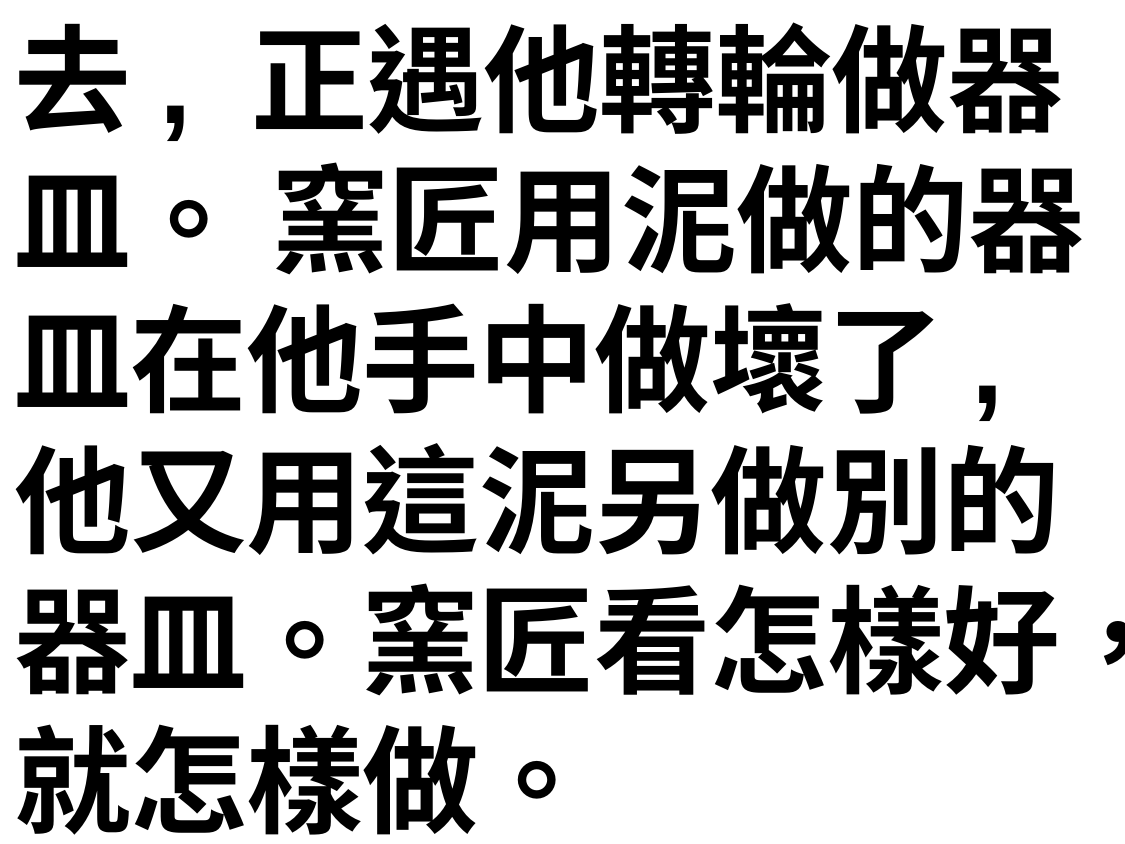

去, 正遇他轉輪做器皿。 窯匠用泥做的器皿在他手中做壞了,他又用這泥另做別的器皿。窯匠看怎樣好，就怎樣做。